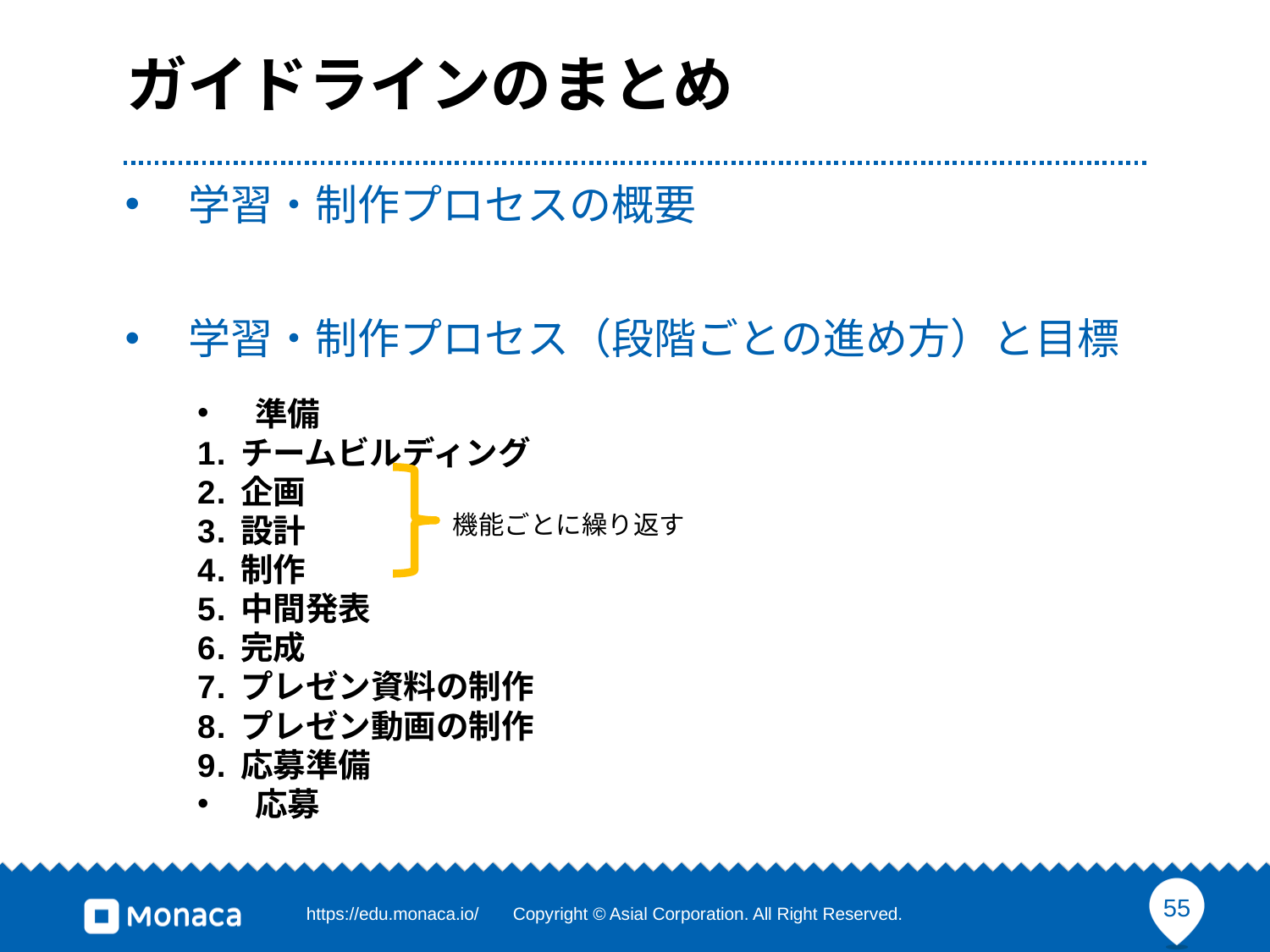

# ガイドラインのまとめ
学習・制作プロセスの概要

学習・制作プロセス（段階ごとの進め方）と目標

準備
チームビルディング
企画
設計
制作
中間発表
完成
プレゼン資料の制作
プレゼン動画の制作
応募準備
応募

機能ごとに繰り返す